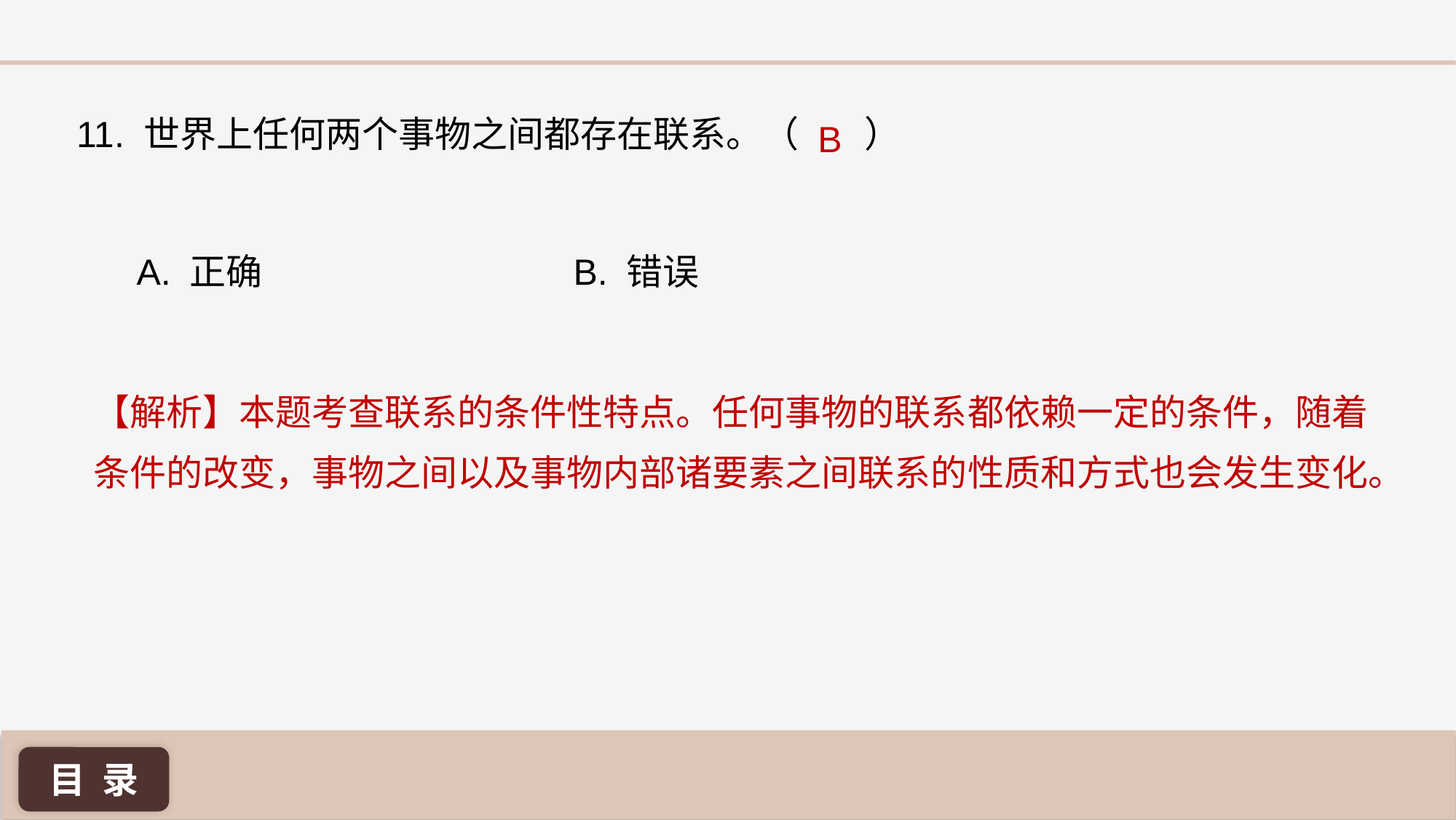

11. 世界上任何两个事物之间都存在联系。（        ）
B
A. 正确 			B. 错误
【解析】本题考查联系的条件性特点。任何事物的联系都依赖一定的条件，随着条件的改变，事物之间以及事物内部诸要素之间联系的性质和方式也会发生变化。